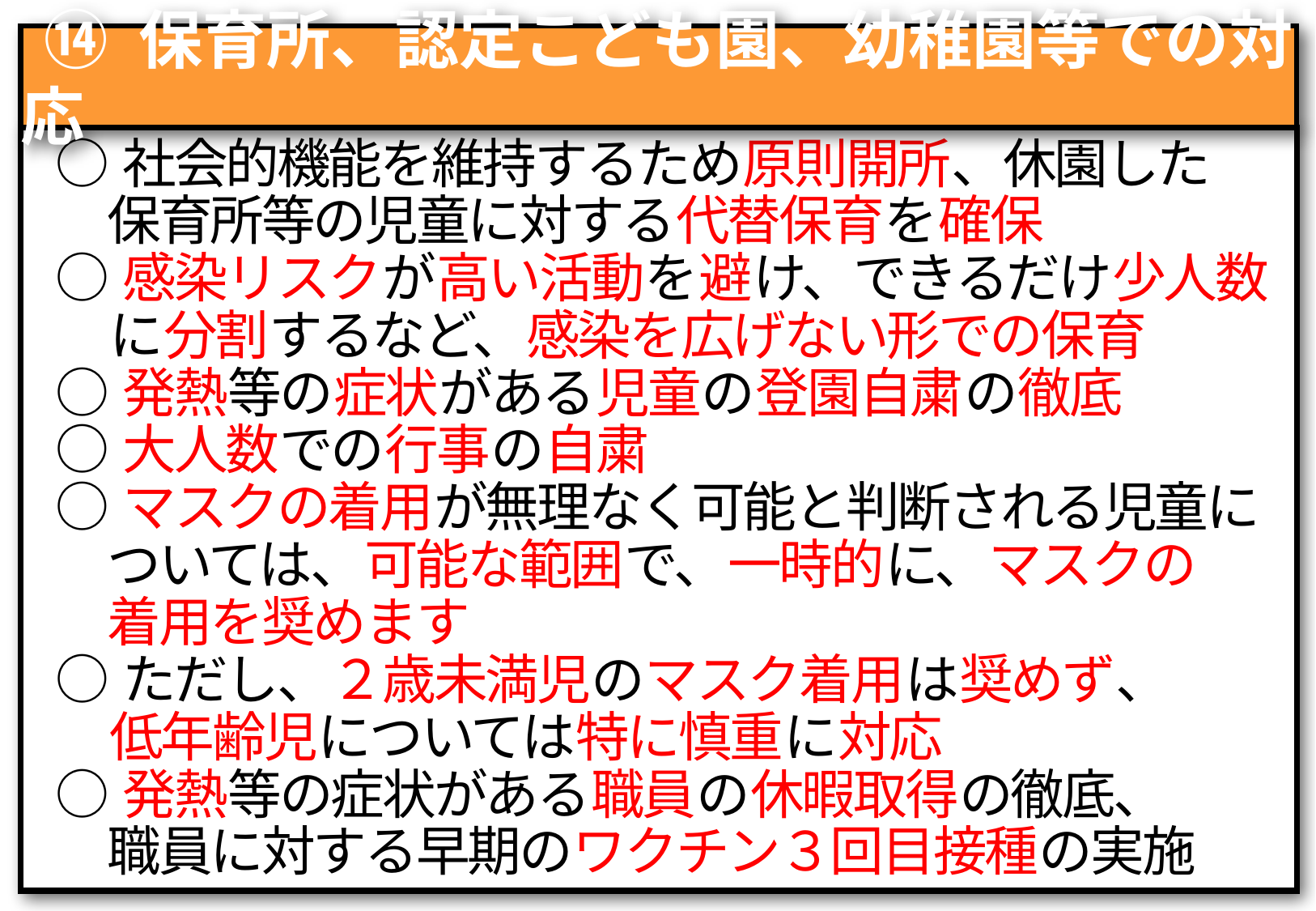

⑭ 保育所、認定こども園、幼稚園等での対応
○社会的機能を維持するため原則開所、休園した
　保育所等の児童に対する代替保育を確保
○感染リスクが高い活動を避け、できるだけ少人数
　に分割するなど、感染を広げない形での保育
○発熱等の症状がある児童の登園自粛の徹底
○大人数での行事の自粛
○マスクの着用が無理なく可能と判断される児童に
　ついては、可能な範囲で、一時的に、マスクの
　着用を奨めます
○ただし、２歳未満児のマスク着用は奨めず、
　低年齢児については特に慎重に対応
○発熱等の症状がある職員の休暇取得の徹底、
　職員に対する早期のワクチン３回目接種の実施